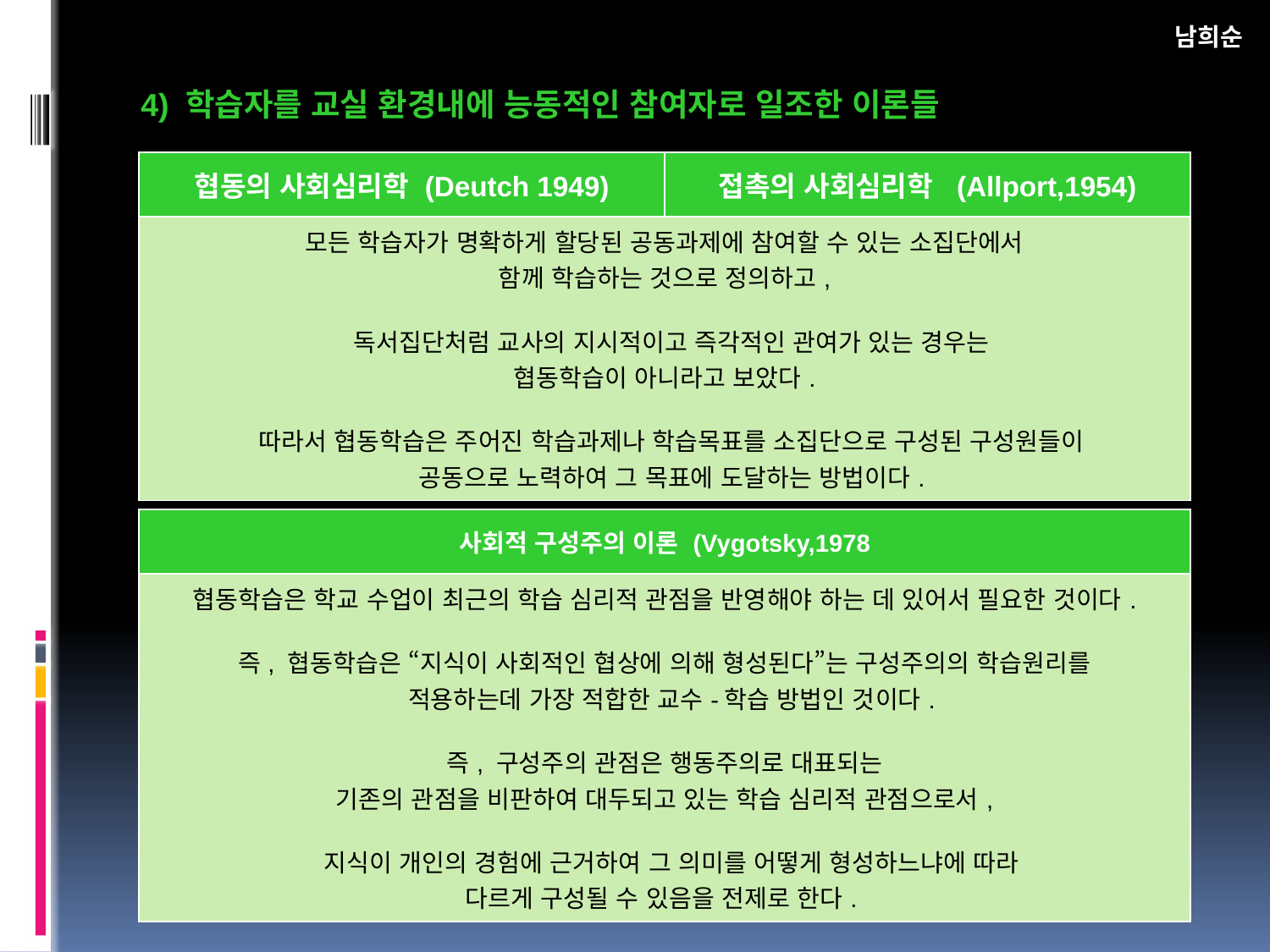

남희순
4) 학습자를 교실 환경내에 능동적인 참여자로 일조한 이론들
| 협동의 사회심리학 (Deutch 1949) | 접촉의 사회심리학 (Allport,1954) |
| --- | --- |
| 모든 학습자가 명확하게 할당된 공동과제에 참여할 수 있는 소집단에서 함께 학습하는 것으로 정의하고, 독서집단처럼 교사의 지시적이고 즉각적인 관여가 있는 경우는 협동학습이 아니라고 보았다. 따라서 협동학습은 주어진 학습과제나 학습목표를 소집단으로 구성된 구성원들이 공동으로 노력하여 그 목표에 도달하는 방법이다. |  |

| 사회적 구성주의 이론 (Vygotsky,1978 |
| --- |
| 협동학습은 학교 수업이 최근의 학습 심리적 관점을 반영해야 하는 데 있어서 필요한 것이다. 즉, 협동학습은 “지식이 사회적인 협상에 의해 형성된다”는 구성주의의 학습원리를 적용하는데 가장 적합한 교수-학습 방법인 것이다. 즉, 구성주의 관점은 행동주의로 대표되는 기존의 관점을 비판하여 대두되고 있는 학습 심리적 관점으로서, 지식이 개인의 경험에 근거하여 그 의미를 어떻게 형성하느냐에 따라 다르게 구성될 수 있음을 전제로 한다. |